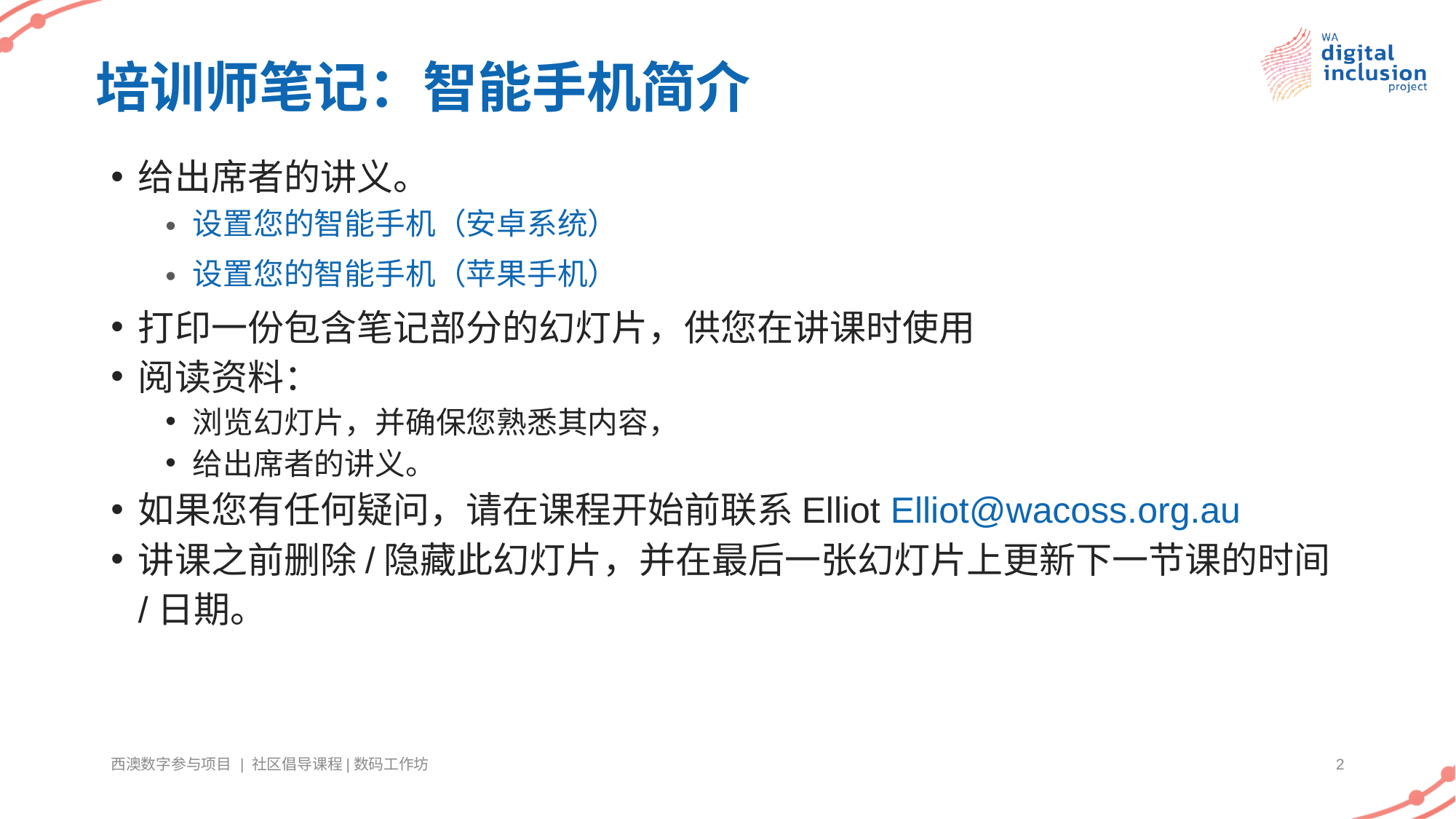

# 培训师笔记：智能手机简介
给出席者的讲义。
设置您的智能手机（安卓系统）
设置您的智能手机（苹果手机）
打印一份包含笔记部分的幻灯片，供您在讲课时使用
阅读资料：
浏览幻灯片，并确保您熟悉其内容，
给出席者的讲义。
如果您有任何疑问，请在课程开始前联系Elliot Elliot@wacoss.org.au
讲课之前删除/隐藏此幻灯片，并在最后一张幻灯片上更新下一节课的时间/日期。
西澳数字参与项目 | 社区倡导课程|数码工作坊
2